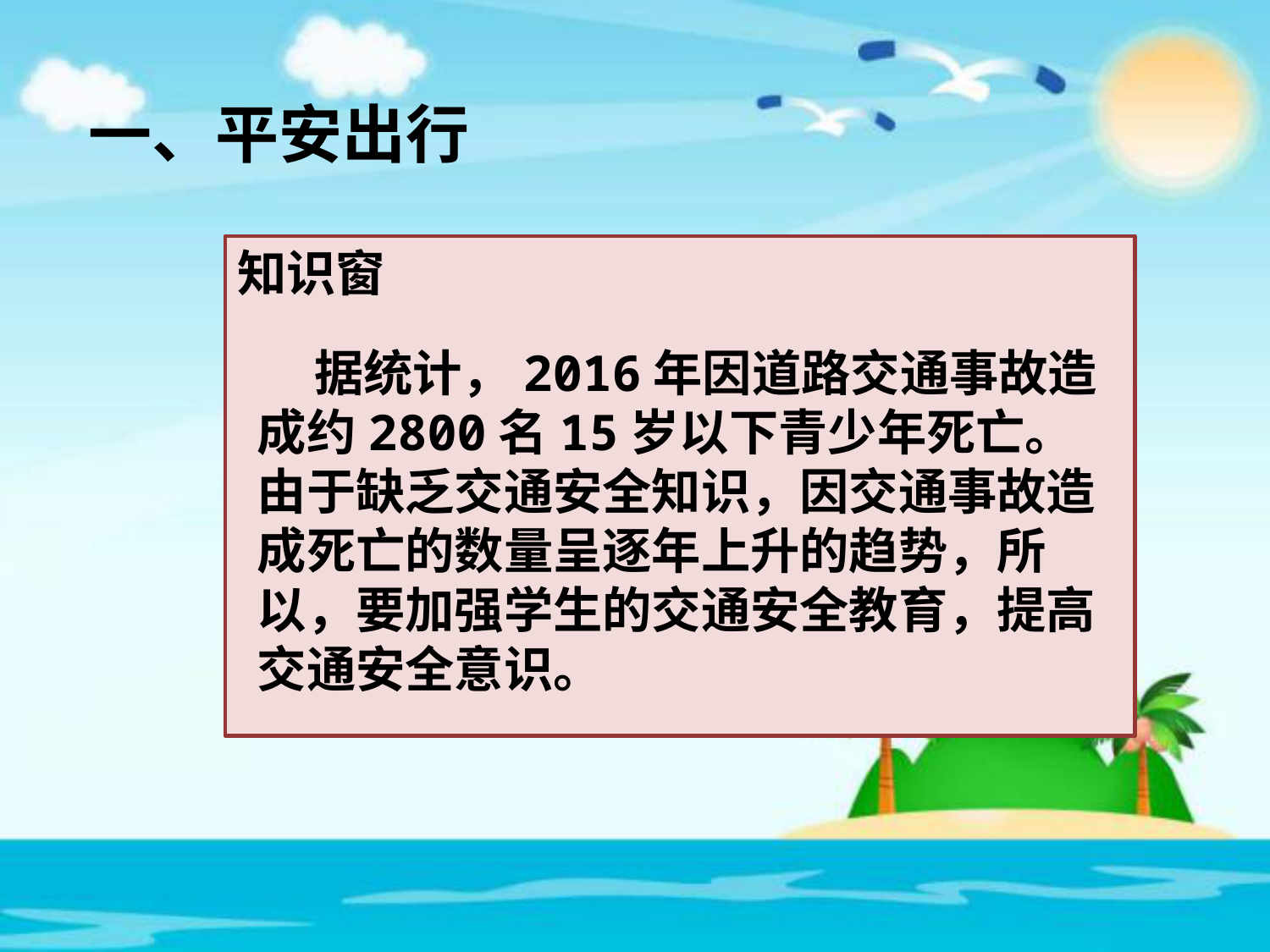

一、平安出行

知识窗
    据统计，2016年因道路交通事故造成约2800名15岁以下青少年死亡。由于缺乏交通安全知识，因交通事故造成死亡的数量呈逐年上升的趋势，所以，要加强学生的交通安全教育，提高交通安全意识。